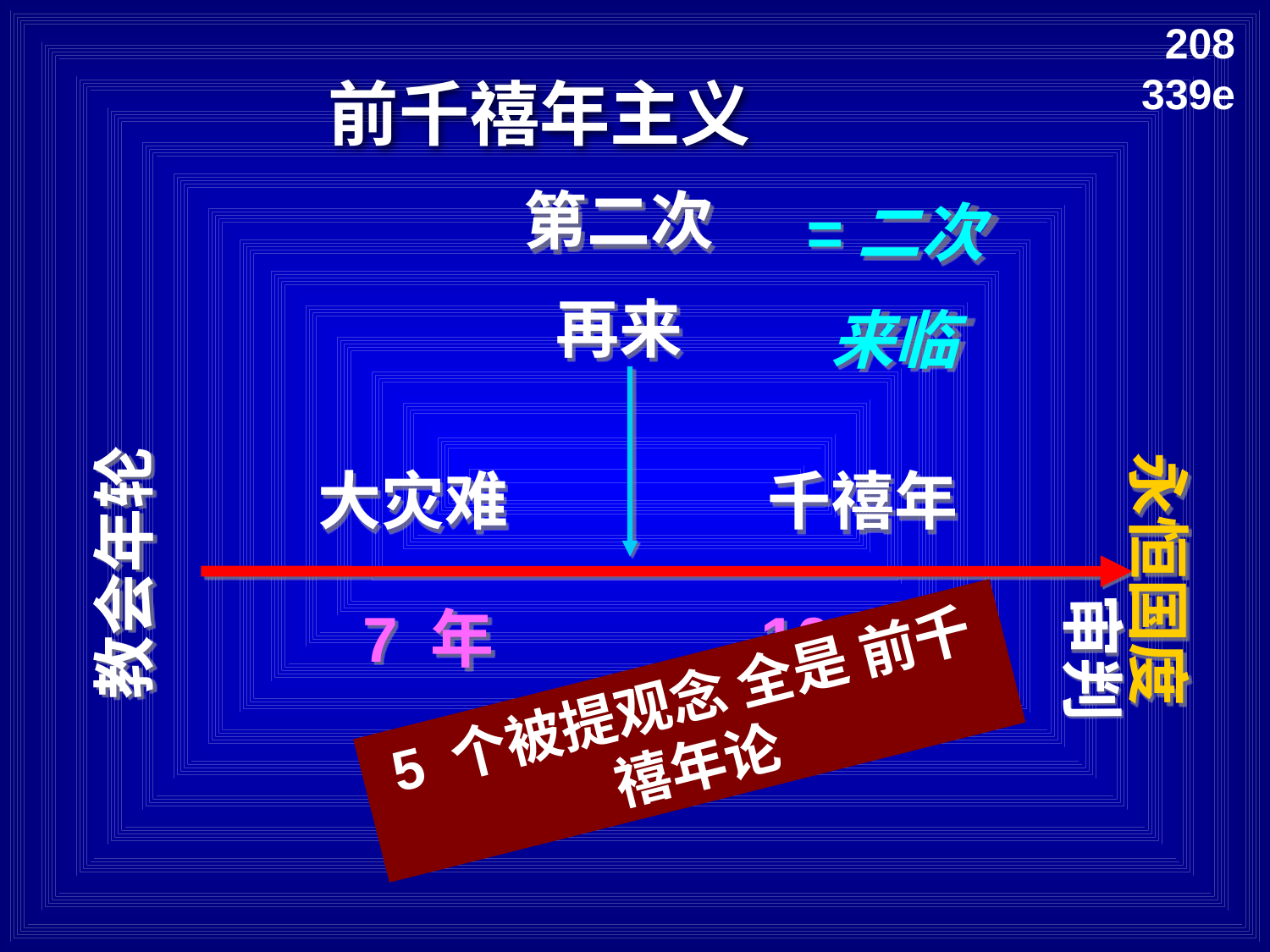

208
339e
前千禧年主义
第二次
再来
=二次
来临

大灾难
千禧年
教会年轮
永恒国度

7 年
1000年
5 个被提观念 全是 前千禧年论
审判